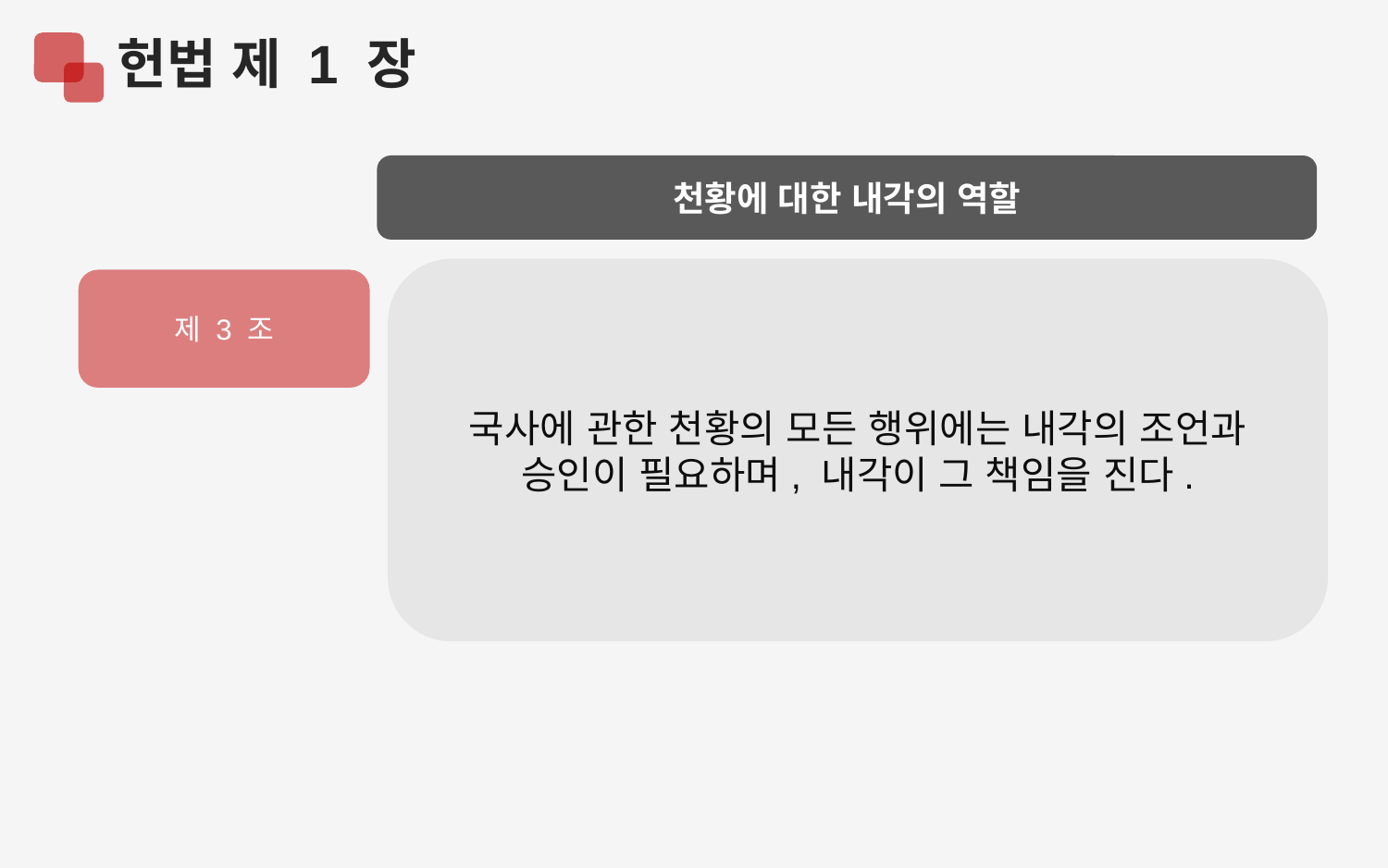

헌법 제 1 장

천황에 대한 내각의 역할
국사에 관한 천황의 모든 행위에는 내각의 조언과 승인이 필요하며, 내각이 그 책임을 진다.
제 3 조